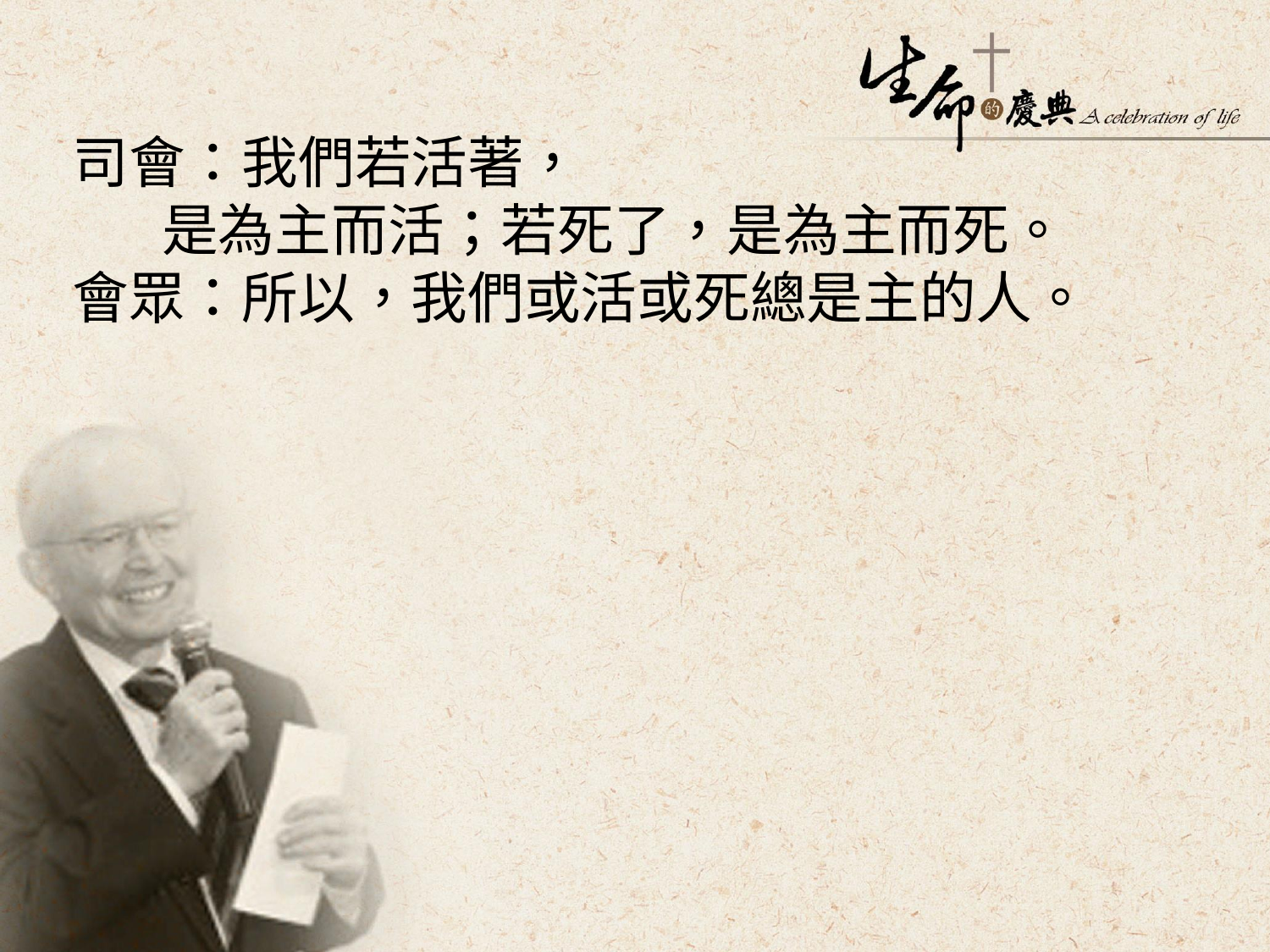

司會：我們若活著，
      是為主而活；若死了，是為主而死。
會眾：所以，我們或活或死總是主的人。